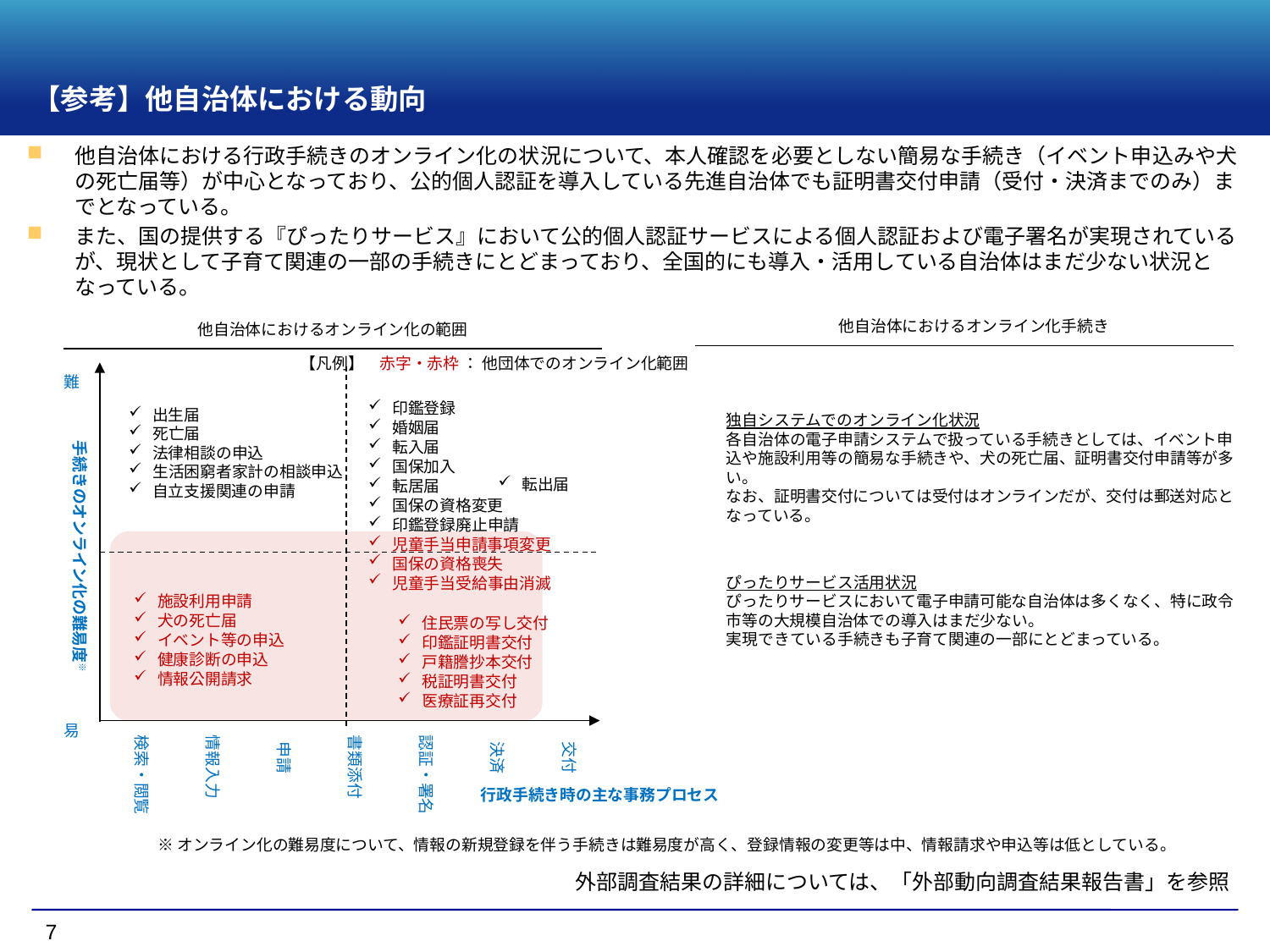

# 【参考】他自治体における動向

他自治体における行政手続きのオンライン化の状況について、本人確認を必要としない簡易な手続き（イベント申込みや犬の死亡届等）が中心となっており、公的個人認証を導入している先進自治体でも証明書交付申請（受付・決済までのみ）までとなっている。
また、国の提供する『ぴったりサービス』において公的個人認証サービスによる個人認証および電子署名が実現されているが、現状として子育て関連の一部の手続きにとどまっており、全国的にも導入・活用している自治体はまだ少ない状況となっている。
他自治体におけるオンライン化手続き
他自治体におけるオンライン化の範囲
【凡例】　赤字・赤枠 ： 他団体でのオンライン化範囲
難
印鑑登録
婚姻届
転入届
国保加入
転居届
国保の資格変更
印鑑登録廃止申請
児童手当申請事項変更
国保の資格喪失
児童手当受給事由消滅
出生届
死亡届
法律相談の申込
生活困窮者家計の相談申込
自立支援関連の申請

独自システムでのオンライン化状況
各自治体の電子申請システムで扱っている手続きとしては、イベント申込や施設利用等の簡易な手続きや、犬の死亡届、証明書交付申請等が多い。
なお、証明書交付については受付はオンラインだが、交付は郵送対応となっている。
手続きのオンライン化の難易度※
転出届

ぴったりサービス活用状況
ぴったりサービスにおいて電子申請可能な自治体は多くなく、特に政令市等の大規模自治体での導入はまだ少ない。
実現できている手続きも子育て関連の一部にとどまっている。
施設利用申請
犬の死亡届
イベント等の申込
健康診断の申込
情報公開請求
住民票の写し交付
印鑑証明書交付
戸籍謄抄本交付
税証明書交付
医療証再交付
易
検索・閲覧
情報入力
書類添付
認証・署名
申請
決済
交付
行政手続き時の主な事務プロセス
※オンライン化の難易度について、情報の新規登録を伴う手続きは難易度が高く、登録情報の変更等は中、情報請求や申込等は低としている。
外部調査結果の詳細については、「外部動向調査結果報告書」を参照